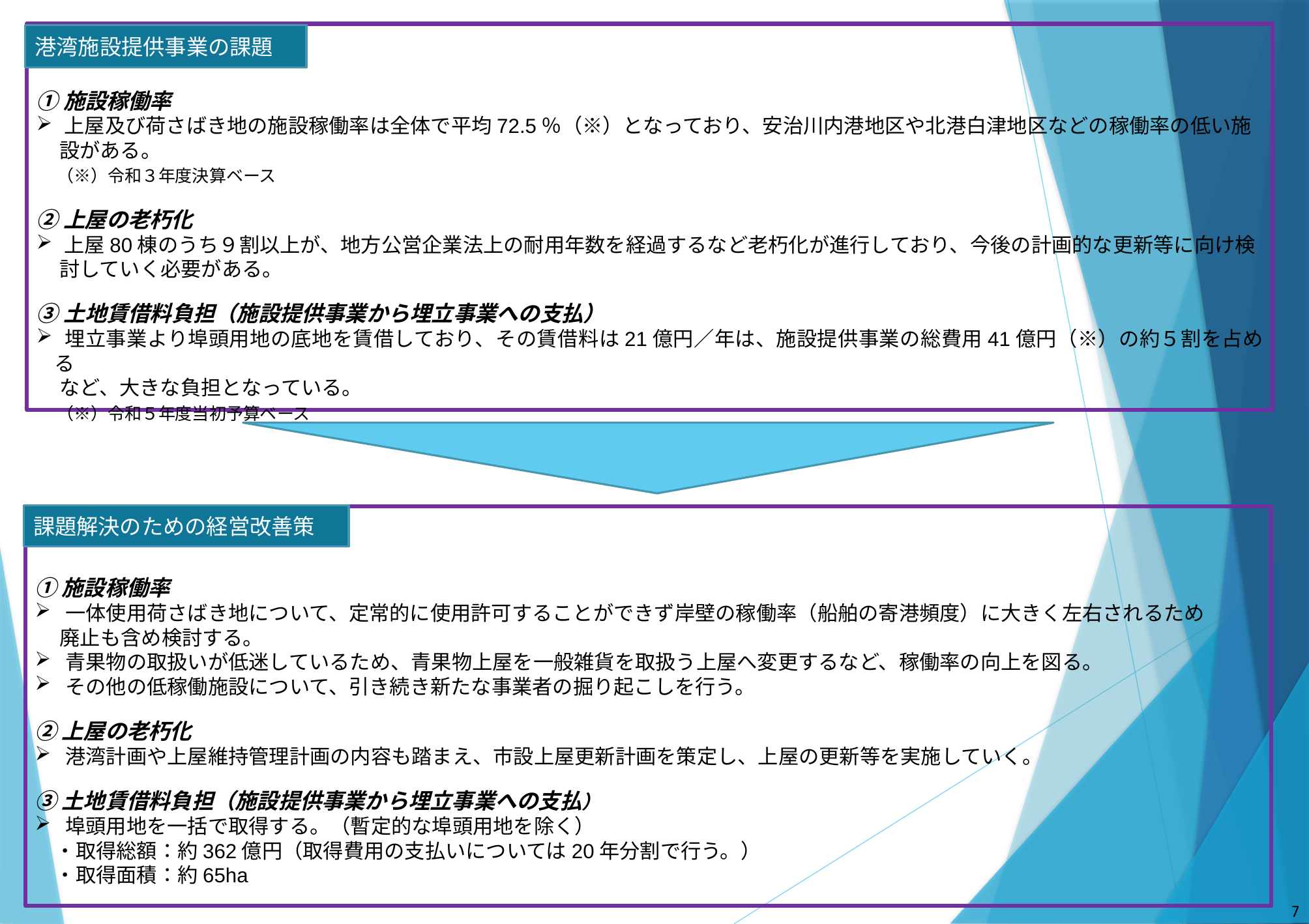

①施設稼働率
 上屋及び荷さばき地の施設稼働率は全体で平均72.5％（※）となっており、安治川内港地区や北港白津地区などの稼働率の低い施
    設がある。
　（※）令和３年度決算ベース

②上屋の老朽化
 上屋80棟のうち９割以上が、地方公営企業法上の耐用年数を経過するなど老朽化が進行しており、今後の計画的な更新等に向け検
    討していく必要がある。

③土地賃借料負担（施設提供事業から埋立事業への支払）
 埋立事業より埠頭用地の底地を賃借しており、その賃借料は21億円／年は、施設提供事業の総費用41億円（※）の約５割を占める
    など、大きな負担となっている。
　（※）令和５年度当初予算ベース
港湾施設提供事業の課題

課題解決のための経営改善策

①施設稼働率
一体使用荷さばき地について、定常的に使用許可することができず岸壁の稼働率（船舶の寄港頻度）に大きく左右されるため
　 廃止も含め検討する。
青果物の取扱いが低迷しているため、青果物上屋を一般雑貨を取扱う上屋へ変更するなど、稼働率の向上を図る。
その他の低稼働施設について、引き続き新たな事業者の掘り起こしを行う。

②上屋の老朽化
港湾計画や上屋維持管理計画の内容も踏まえ、市設上屋更新計画を策定し、上屋の更新等を実施していく。

③土地賃借料負担（施設提供事業から埋立事業への支払）
埠頭用地を一括で取得する。（暫定的な埠頭用地を除く）
　・取得総額：約362億円（取得費用の支払いについては20年分割で行う。）
　・取得面積：約65ha
7